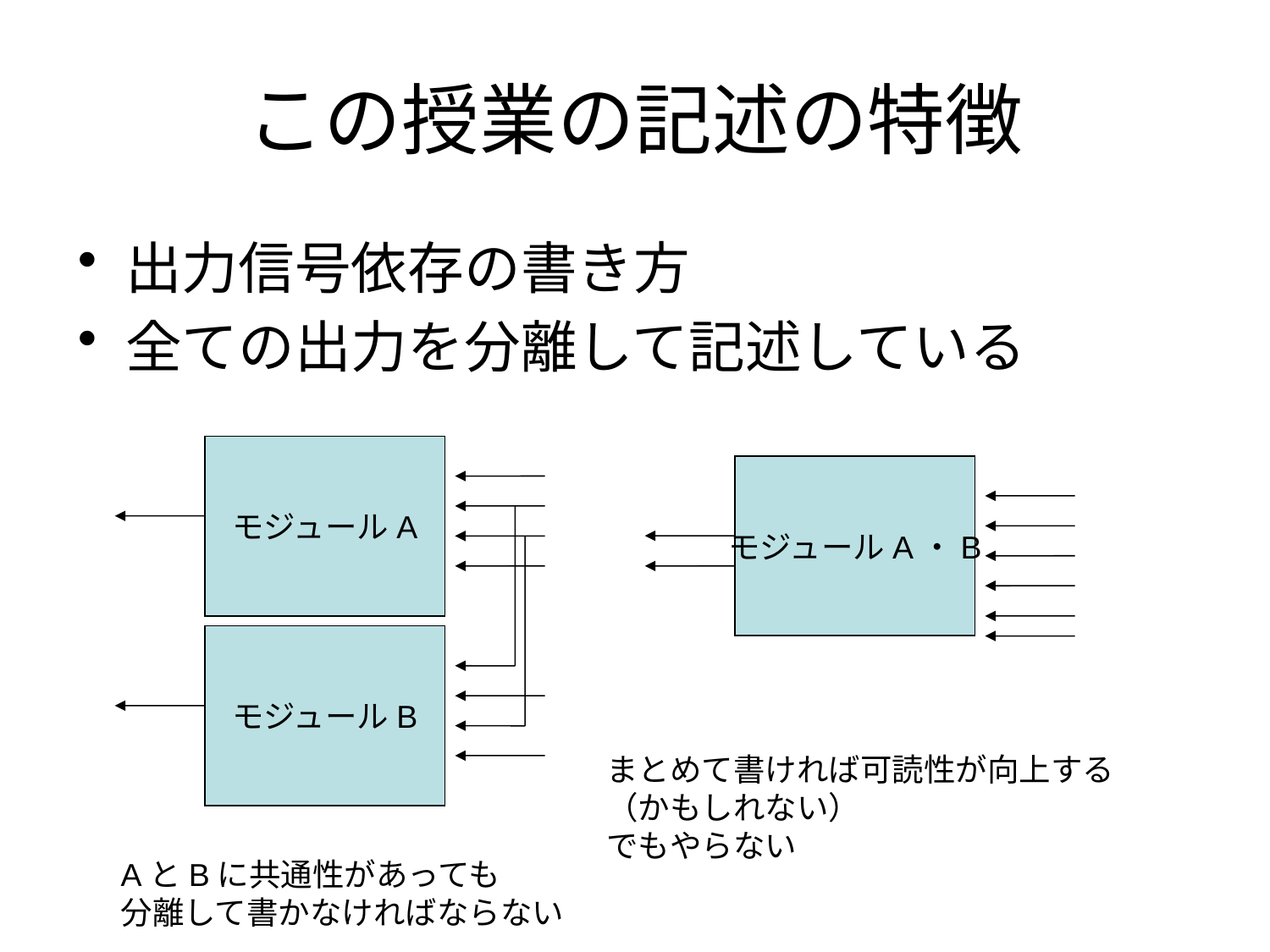

# この授業の記述の特徴
出力信号依存の書き方
全ての出力を分離して記述している

モジュールA
モジュールA・B

モジュールB

まとめて書ければ可読性が向上する
（かもしれない）
でもやらない

AとBに共通性があっても
分離して書かなければならない